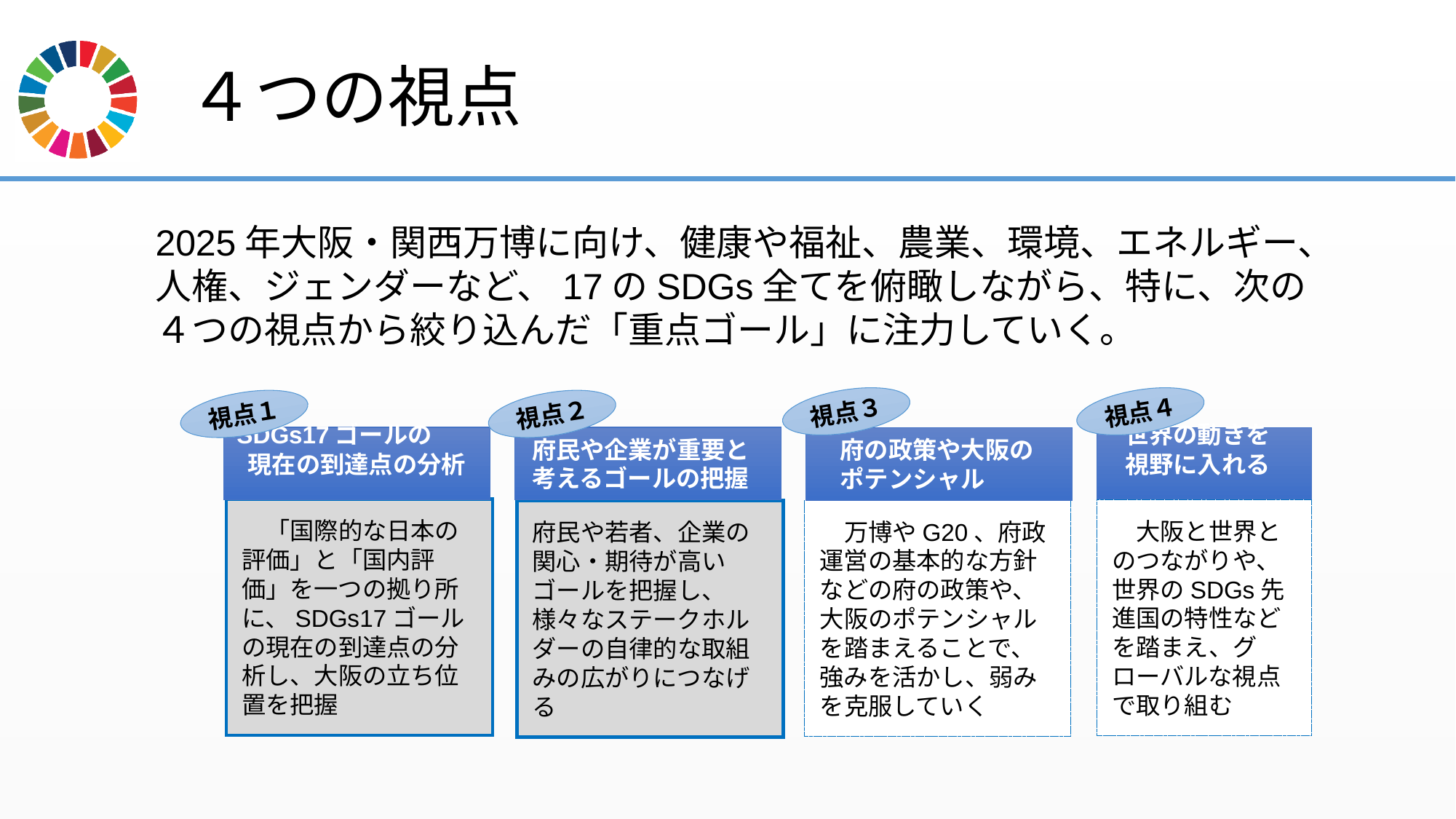

# ４つの視点
2025年大阪・関西万博に向け、健康や福祉、農業、環境、エネルギー、人権、ジェンダーなど、17のSDGs全てを俯瞰しながら、特に、次の４つの視点から絞り込んだ「重点ゴール」に注力していく。
視点３
視点４
視点１
視点２
SDGs17ゴールの
 現在の到達点の分析
府民や企業が重要と
考えるゴールの把握
 世界の動きを
 視野に入れる
府の政策や大阪の
ポテンシャル
　「国際的な日本の評価」と「国内評価」を一つの拠り所に、SDGs17ゴールの現在の到達点の分析し、大阪の立ち位置を把握
　大阪と世界とのつながりや、世界のSDGs先進国の特性などを踏まえ、グローバルな視点で取り組む
　万博やG20、府政運営の基本的な方針などの府の政策や、大阪のポテンシャルを踏まえることで、強みを活かし、弱みを克服していく
府民や若者、企業の関心・期待が高いゴールを把握し、様々なステークホルダーの自律的な取組みの広がりにつなげる